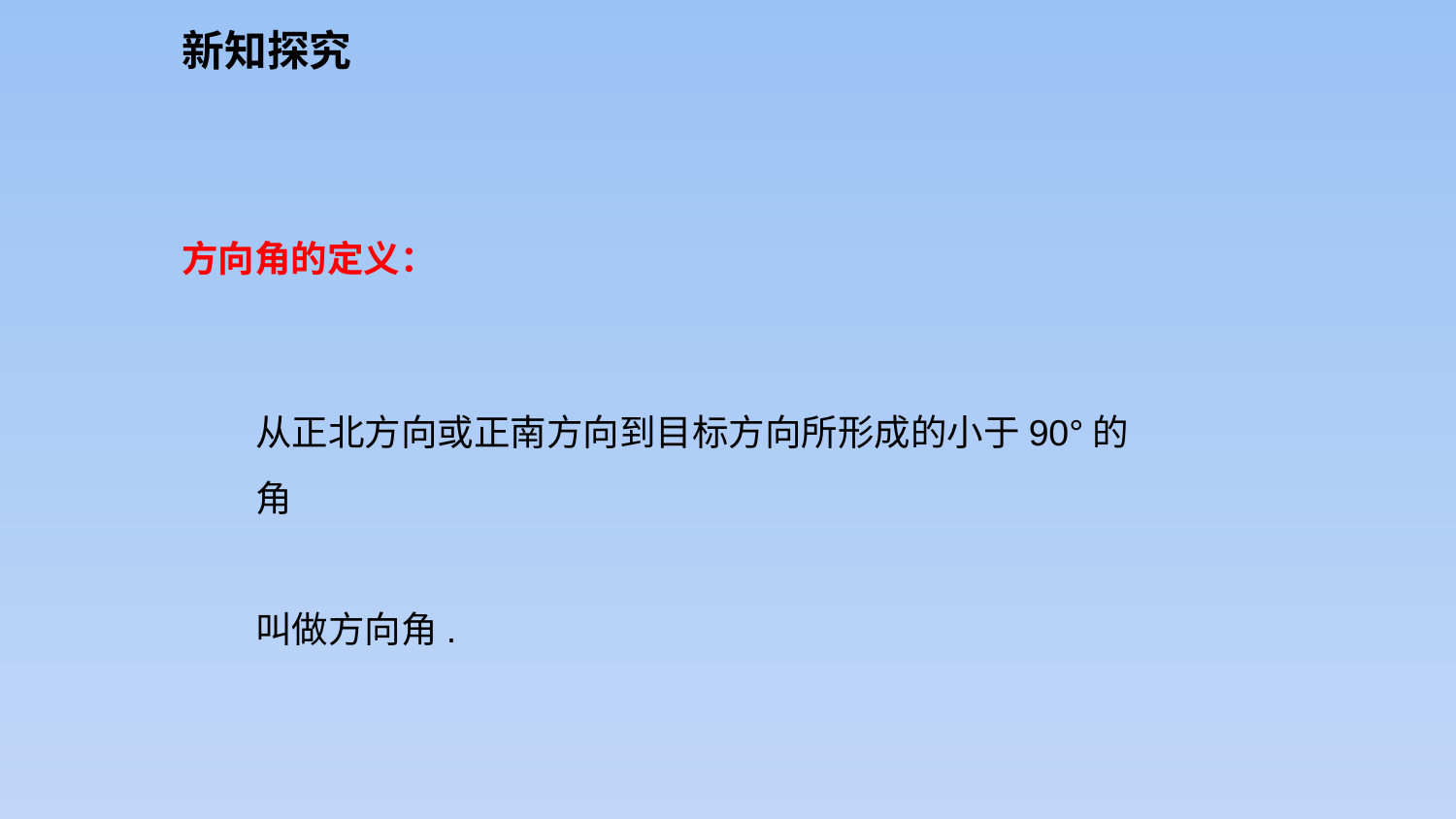

新知探究
方向角的定义：
从正北方向或正南方向到目标方向所形成的小于90°的角

叫做方向角.